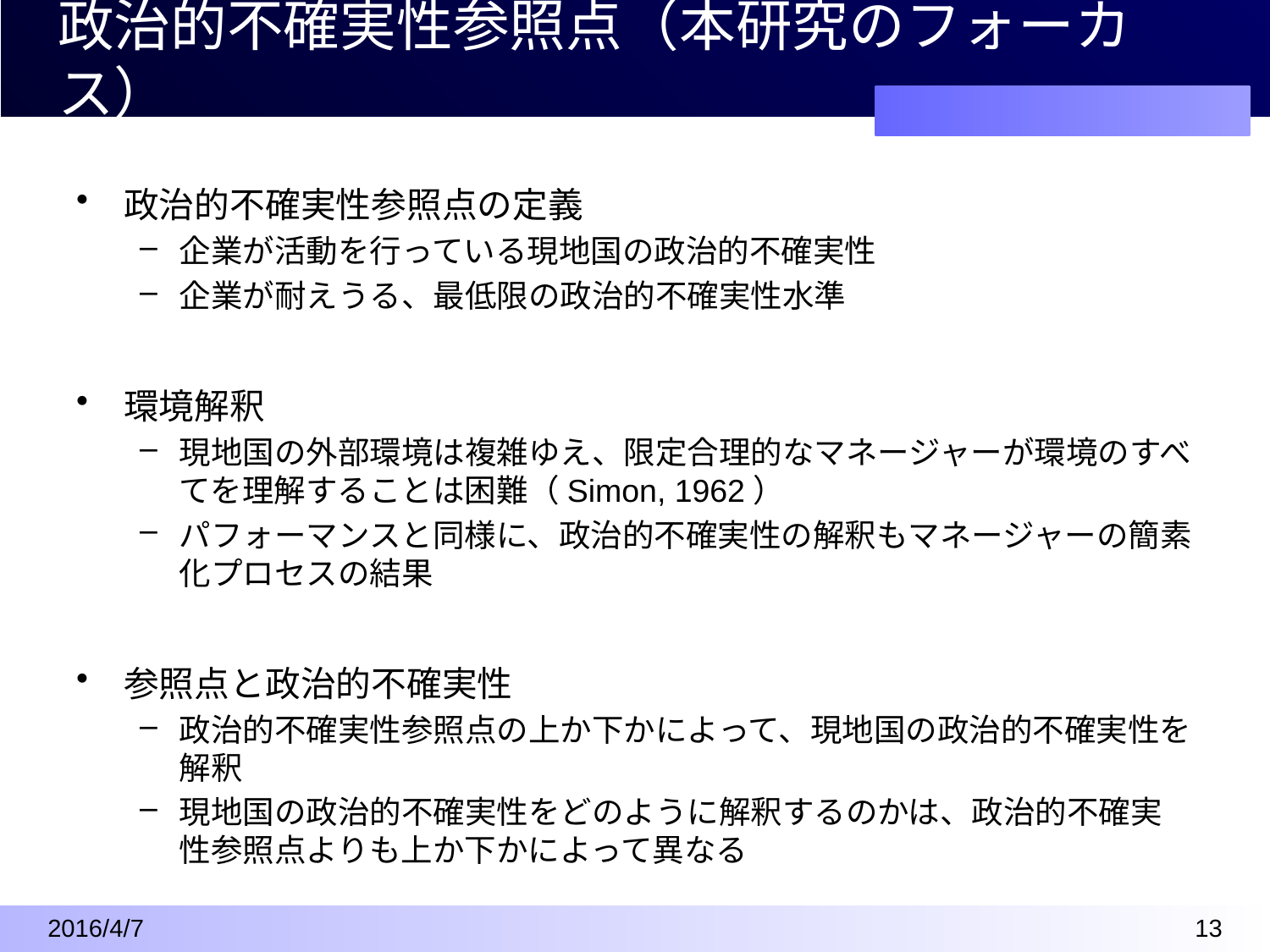

# 政治的不確実性参照点（本研究のフォーカス）
政治的不確実性参照点の定義
企業が活動を行っている現地国の政治的不確実性
企業が耐えうる、最低限の政治的不確実性水準

環境解釈
現地国の外部環境は複雑ゆえ、限定合理的なマネージャーが環境のすべてを理解することは困難（Simon, 1962）
パフォーマンスと同様に、政治的不確実性の解釈もマネージャーの簡素化プロセスの結果

参照点と政治的不確実性
政治的不確実性参照点の上か下かによって、現地国の政治的不確実性を解釈
現地国の政治的不確実性をどのように解釈するのかは、政治的不確実性参照点よりも上か下かによって異なる
2016/4/7
13